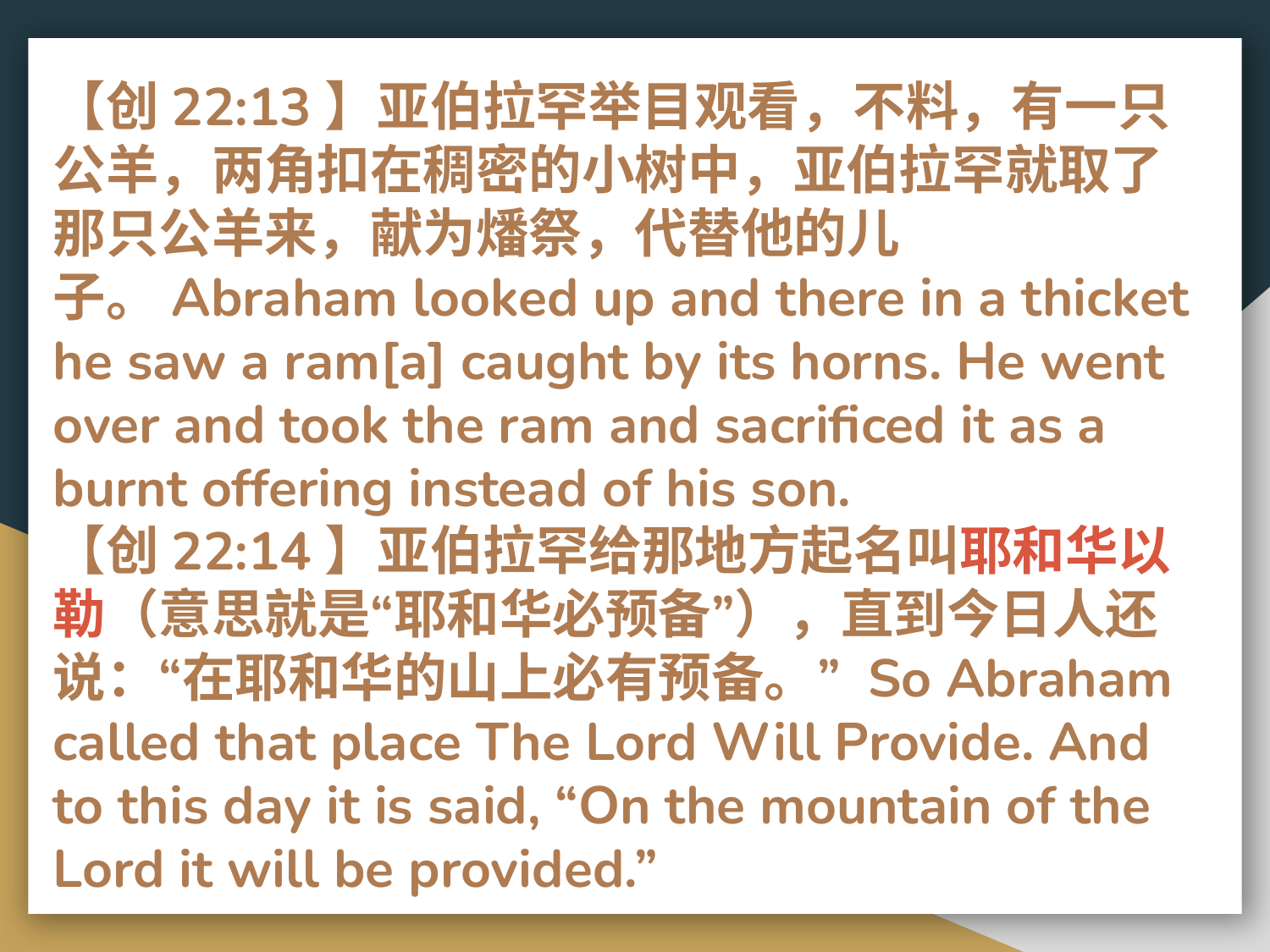

# 【创22:13】亚伯拉罕举目观看，不料，有一只公羊，两角扣在稠密的小树中，亚伯拉罕就取了那只公羊来，献为燔祭，代替他的儿子。Abraham looked up and there in a thicket he saw a ram[a] caught by its horns. He went over and took the ram and sacrificed it as a burnt offering instead of his son. 【创22:14】亚伯拉罕给那地方起名叫耶和华以勒（意思就是“耶和华必预备”），直到今日人还说：“在耶和华的山上必有预备。” So Abraham called that place The Lord Will Provide. And to this day it is said, “On the mountain of the Lord it will be provided.”